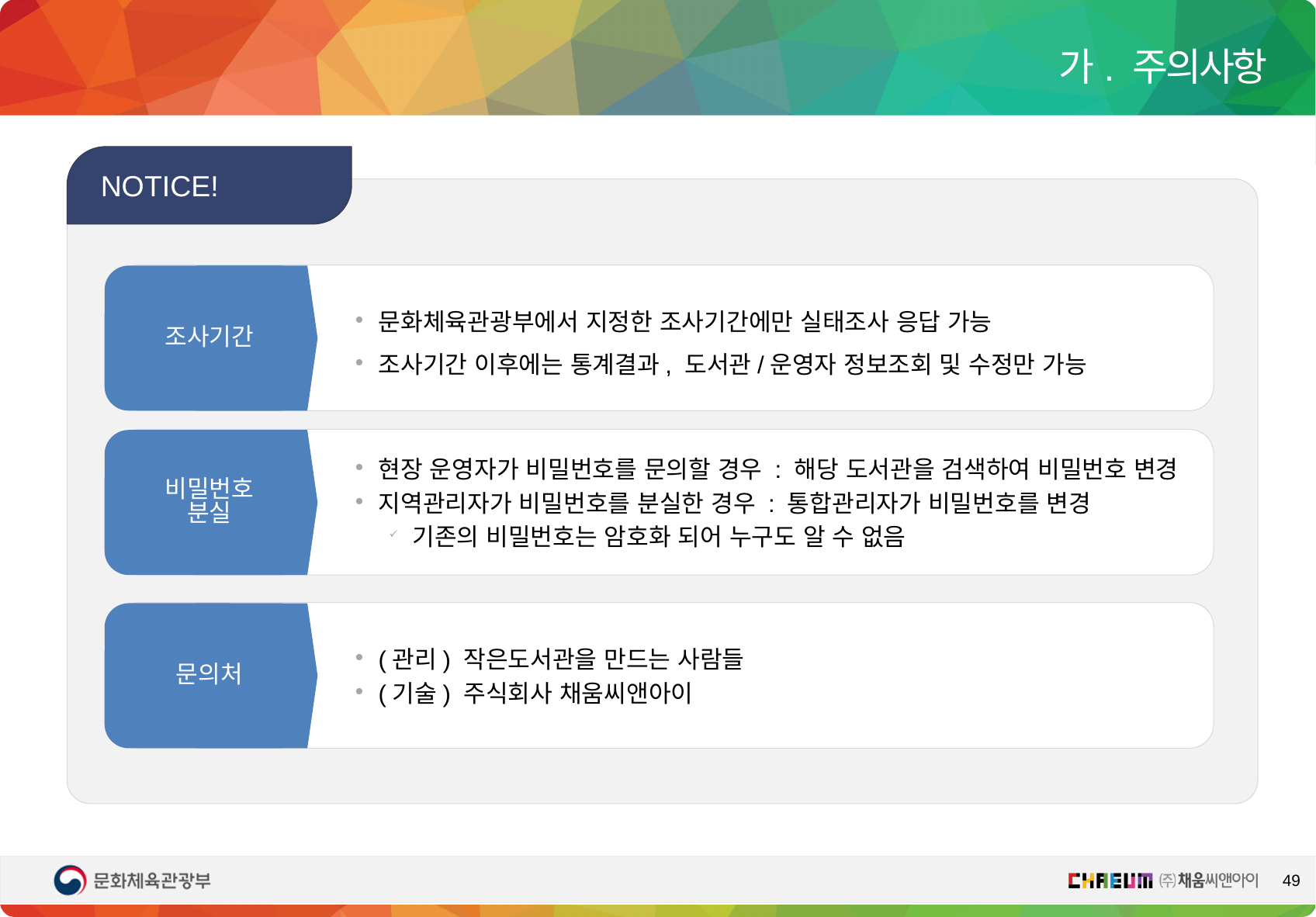

가. 주의사항
NOTICE!

조사기간

문화체육관광부에서 지정한 조사기간에만 실태조사 응답 가능
조사기간 이후에는 통계결과, 도서관/운영자 정보조회 및 수정만 가능

비밀번호
분실

현장 운영자가 비밀번호를 문의할 경우 : 해당 도서관을 검색하여 비밀번호 변경
지역관리자가 비밀번호를 분실한 경우 : 통합관리자가 비밀번호를 변경
기존의 비밀번호는 암호화 되어 누구도 알 수 없음

문의처

(관리) 작은도서관을 만드는 사람들
(기술) 주식회사 채움씨앤아이
49